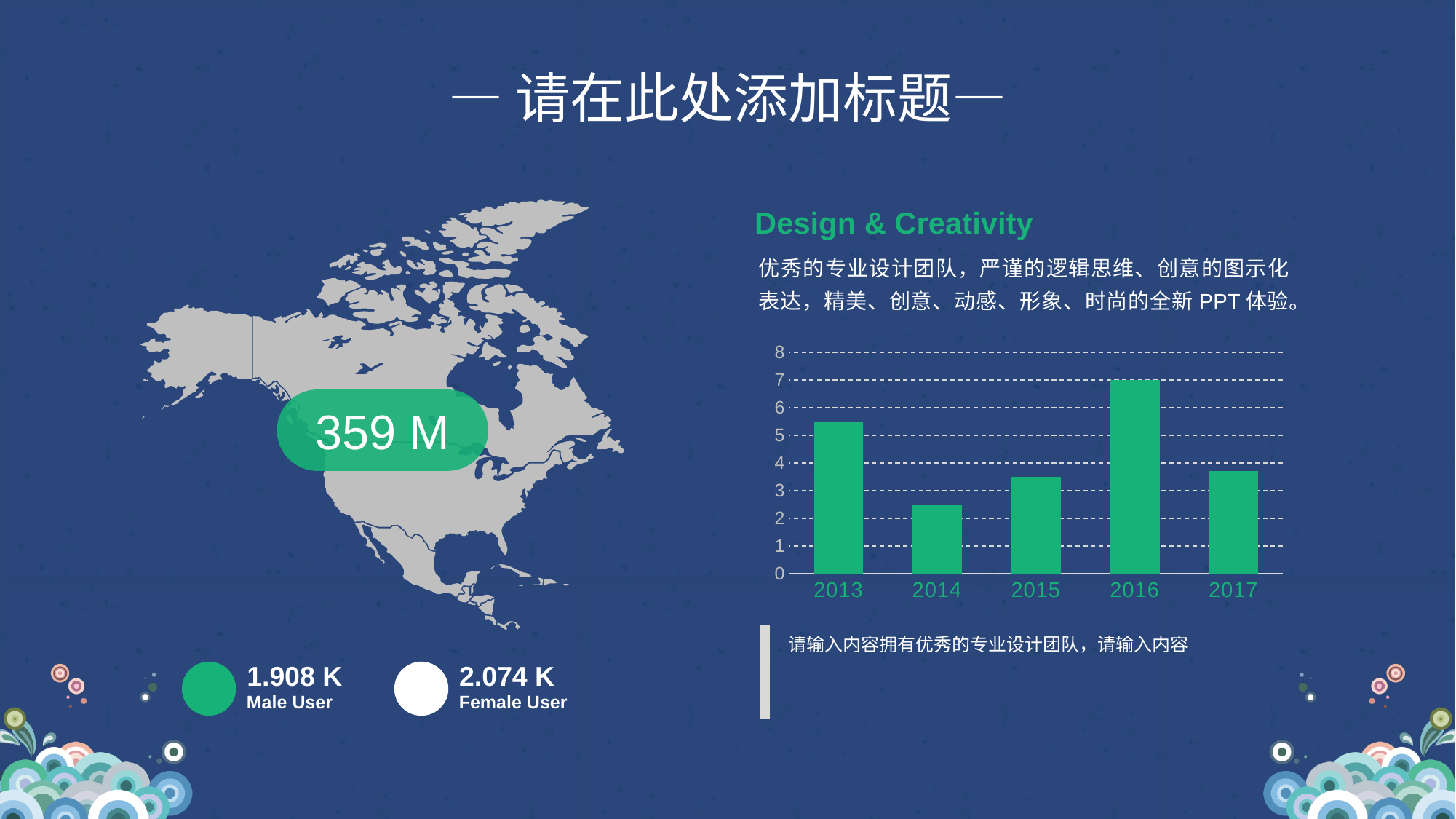

—请在此处添加标题—

Design & Creativity
优秀的专业设计团队，严谨的逻辑思维、创意的图示化表达，精美、创意、动感、形象、时尚的全新PPT体验。

### Chart

| Category | 数据 |
|---|---|
| 2013 | 5.5 |
| 2014 | 2.5 |
| 2015 | 3.5 |
| 2016 | 7.0 |
| 2017 | 3.7 |
359 M
请输入内容拥有优秀的专业设计团队，请输入内容
1.908 K
2.074 K

Male User
Female User